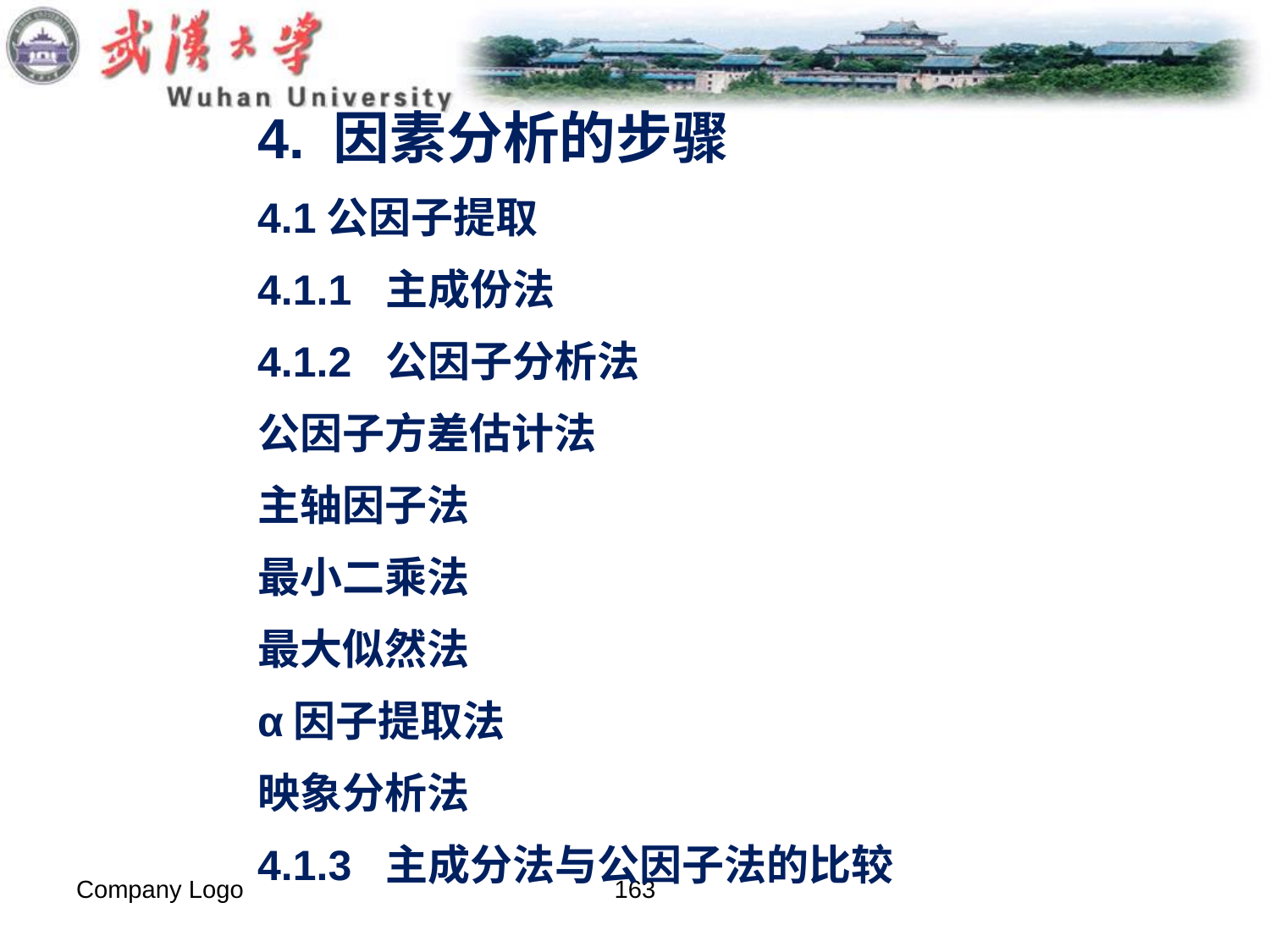

4. 因素分析的步骤
4.1公因子提取
4.1.1  主成份法
4.1.2  公因子分析法
公因子方差估计法
主轴因子法
最小二乘法
最大似然法
α因子提取法
映象分析法
4.1.3  主成分法与公因子法的比较
Company Logo
163